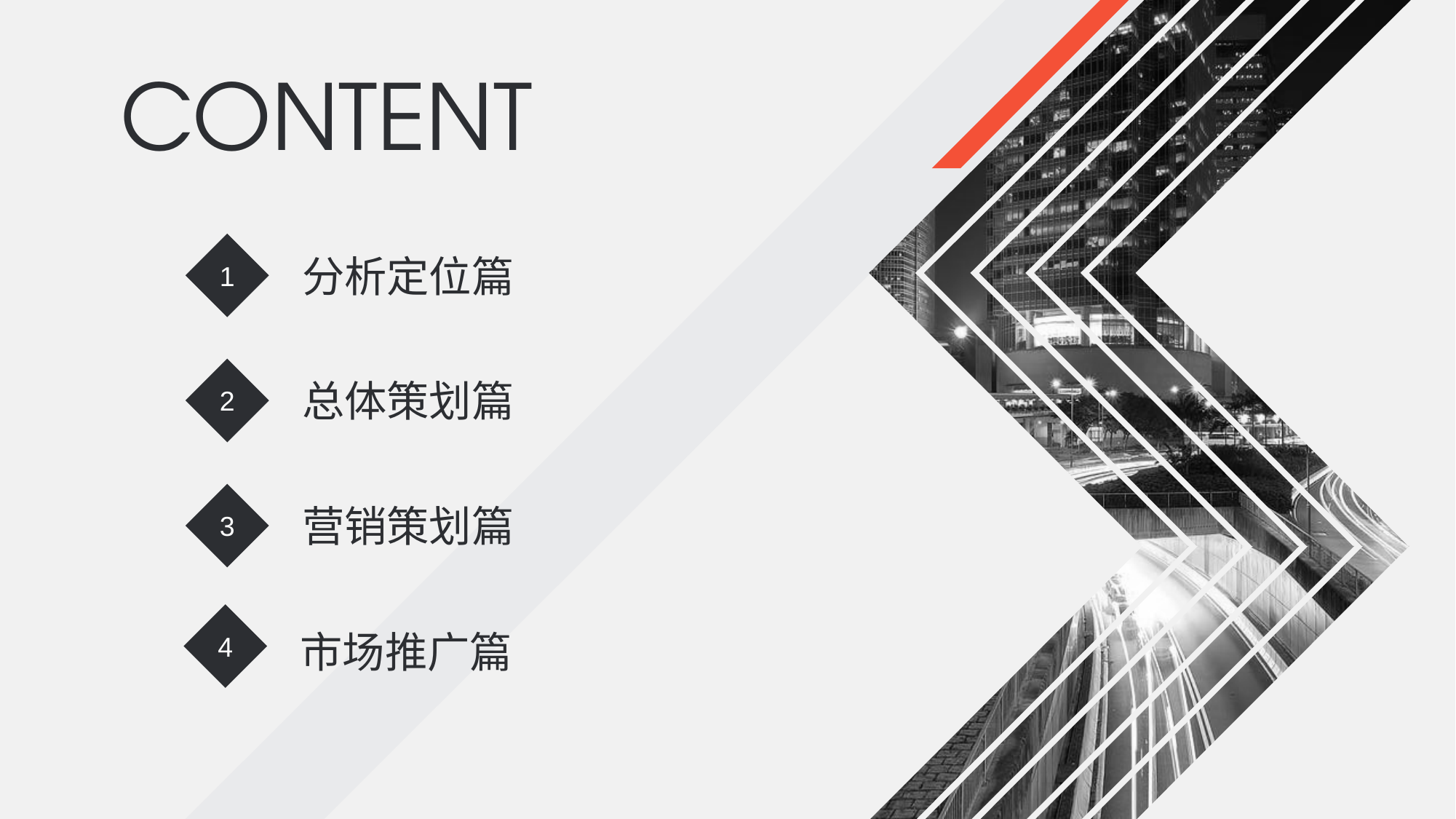

CONTENT
1
分析定位篇
2
总体策划篇
3
营销策划篇
4
市场推广篇